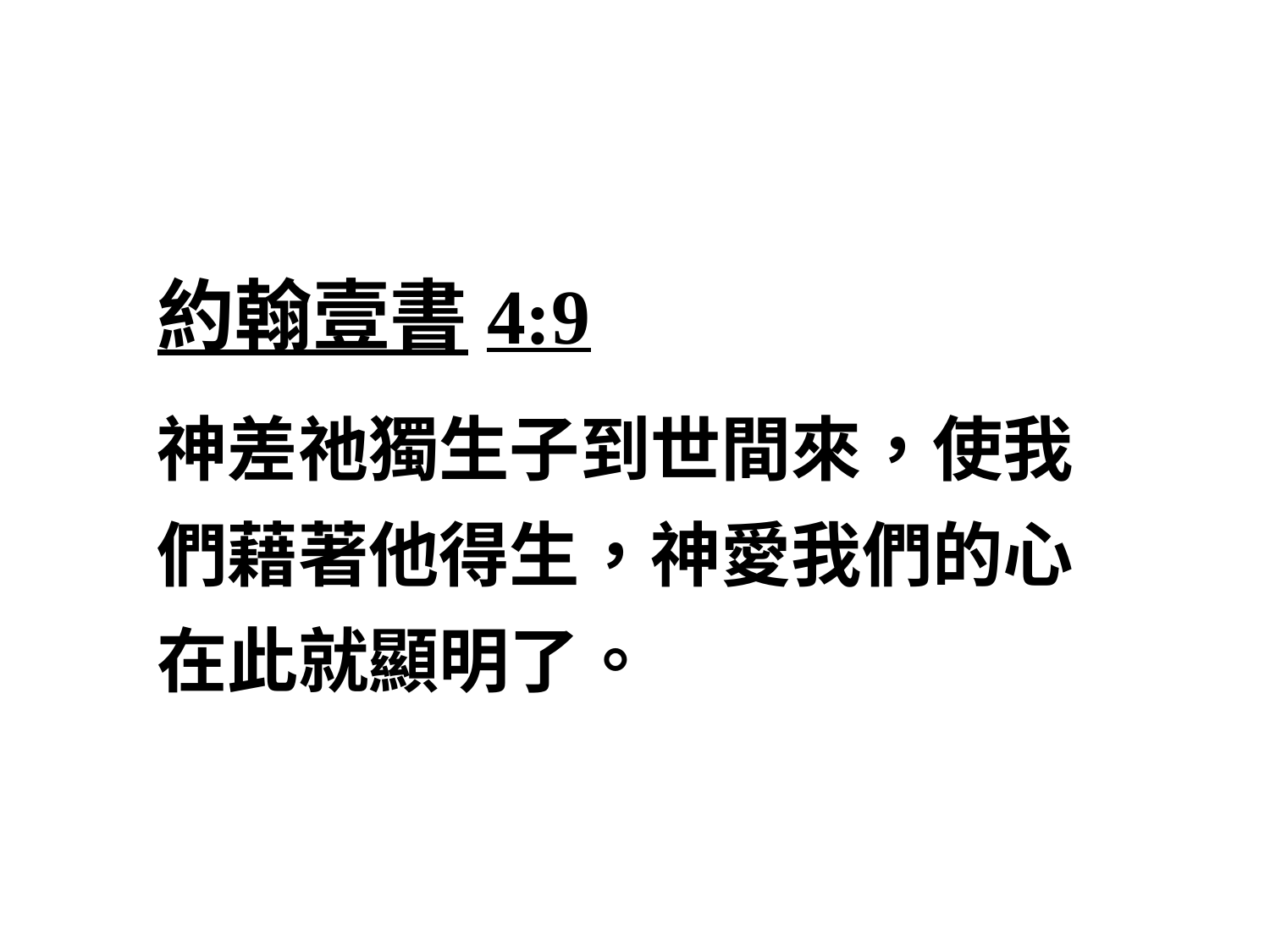

約翰壹書4:9

神差祂獨生子到世間來，使我們藉著他得生，神愛我們的心在此就顯明了。